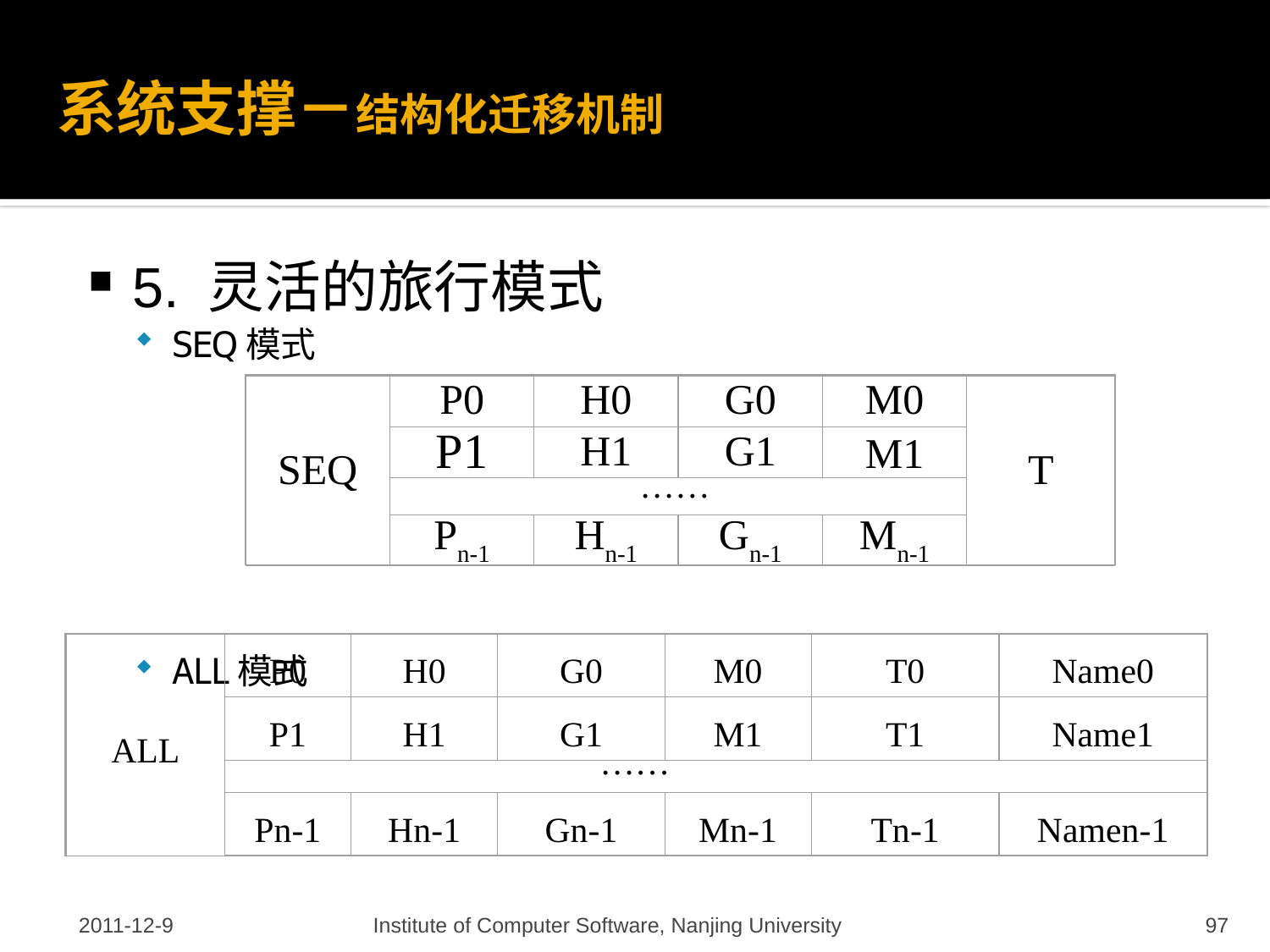

# 系统支撑－结构化迁移机制
5. 灵活的旅行模式
SEQ模式

ALL模式

T

SEQ

P0

H0

G0

M0

P1

H1

G1

M1

……

Pn-1

Hn-1

Gn-1

Mn-1

ALL

P0

H0

G0

M0

T0

Name0

P1

H1

G1

M1

T1

Name1

Pn-1

Hn-1

Gn-1

Mn-1

Tn-1

Namen-1

……
2011-12-9
Institute of Computer Software, Nanjing University
97